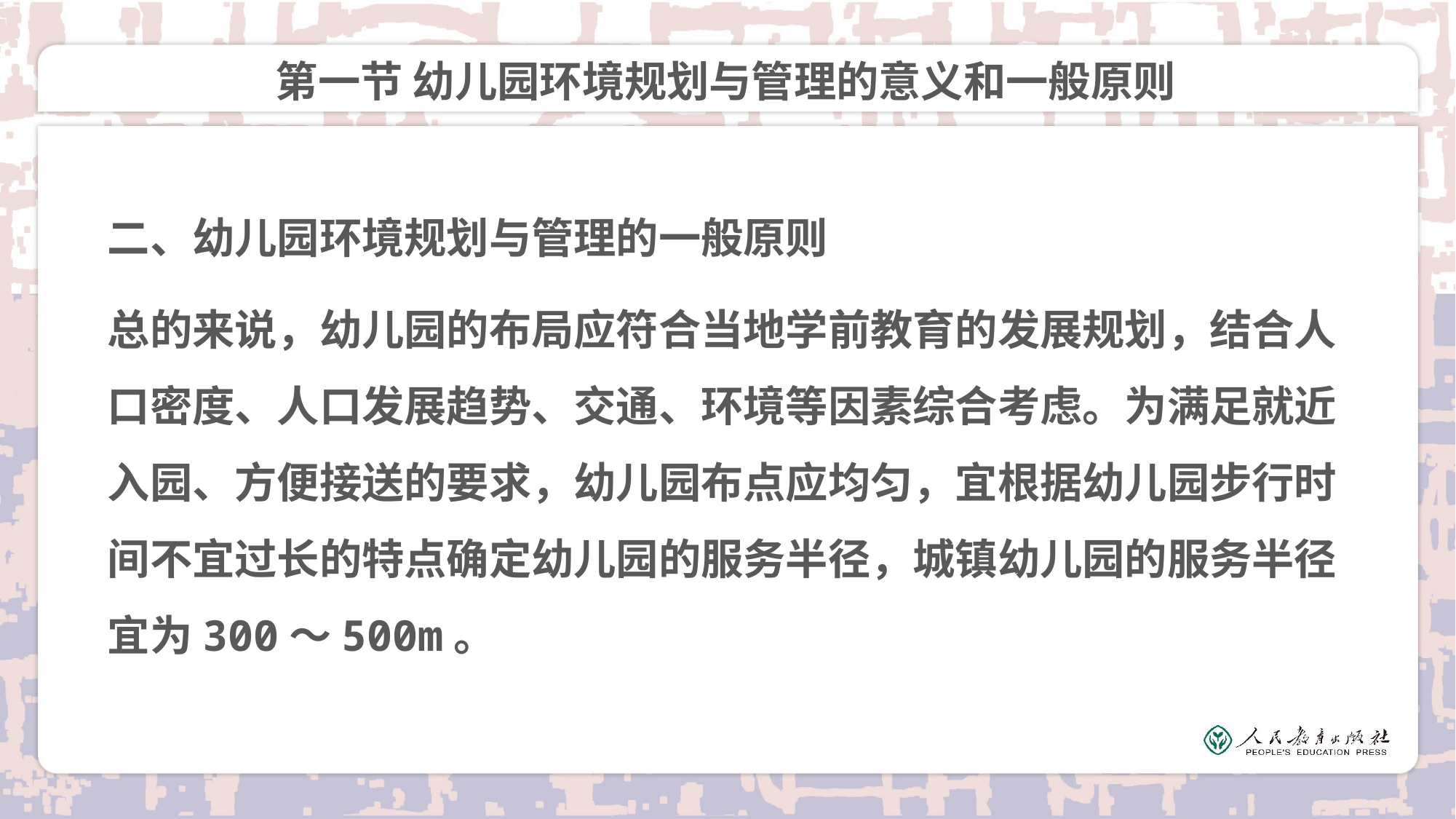

# 第一节 幼儿园环境规划与管理的意义和一般原则
二、幼儿园环境规划与管理的一般原则
总的来说，幼儿园的布局应符合当地学前教育的发展规划，结合人口密度、人口发展趋势、交通、环境等因素综合考虑。为满足就近入园、方便接送的要求，幼儿园布点应均匀，宜根据幼儿园步行时间不宜过长的特点确定幼儿园的服务半径，城镇幼儿园的服务半径宜为300～500m。